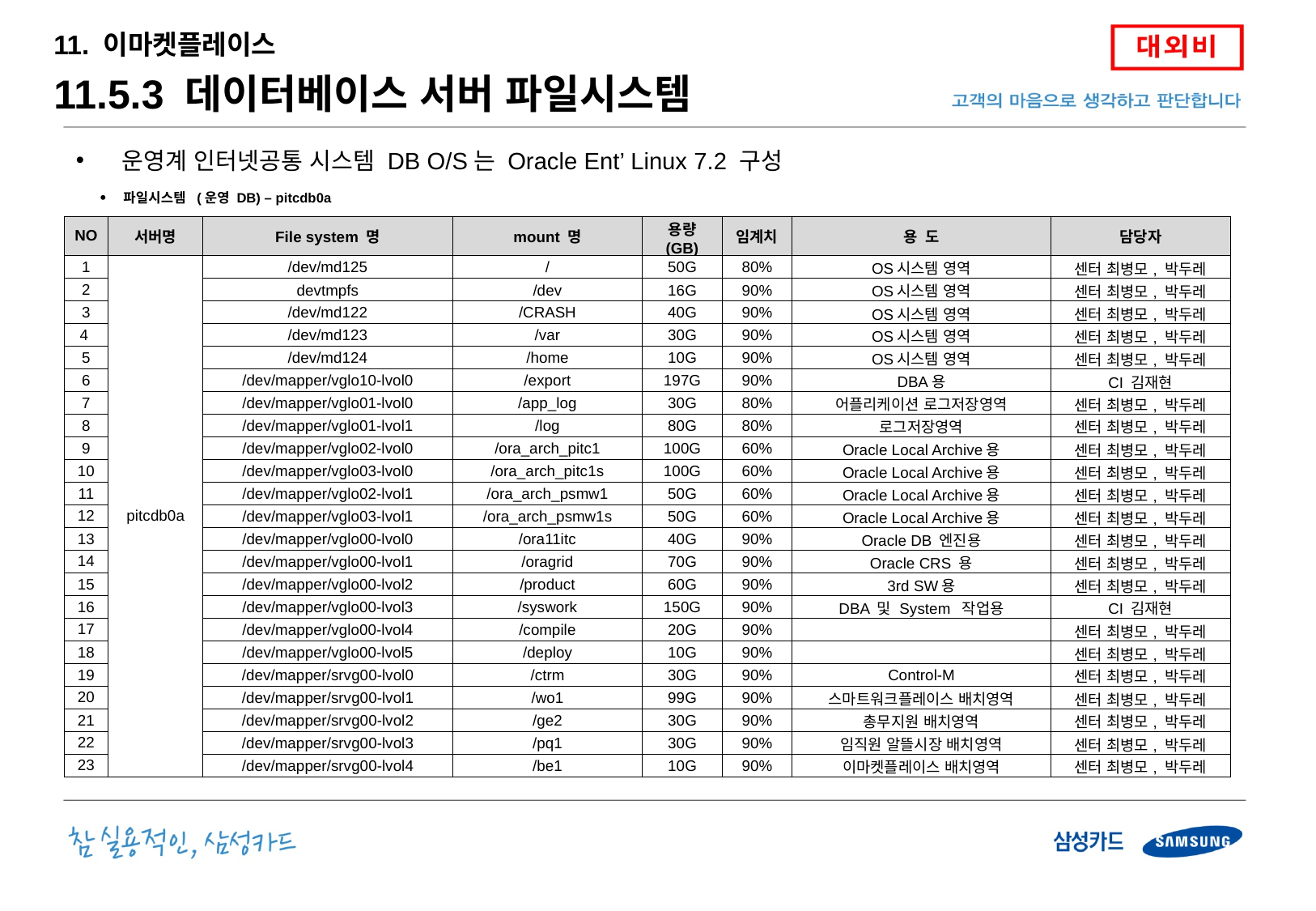

11. 이마켓플레이스
11.5.3 데이터베이스 서버 파일시스템
운영계 인터넷공통 시스템 DB O/S는 Oracle Ent’ Linux 7.2 구성
파일시스템  (운영 DB) – pitcdb0a
| NO | 서버명 | File system 명 | mount 명 | 용량 (GB) | 임계치 | 용 도 | 담당자 |
| --- | --- | --- | --- | --- | --- | --- | --- |
| 1 | pitcdb0a | /dev/md125 | / | 50G | 80% | OS시스템 영역 | 센터 최병모, 박두레 |
| 2 |  | devtmpfs | /dev | 16G | 90% | OS시스템 영역 | 센터 최병모, 박두레 |
| 3 |  | /dev/md122 | /CRASH | 40G | 90% | OS시스템 영역 | 센터 최병모, 박두레 |
| 4 |  | /dev/md123 | /var | 30G | 90% | OS시스템 영역 | 센터 최병모, 박두레 |
| 5 |  | /dev/md124 | /home | 10G | 90% | OS시스템 영역 | 센터 최병모, 박두레 |
| 6 |  | /dev/mapper/vglo10-lvol0 | /export | 197G | 90% | DBA용 | CI 김재현 |
| 7 |  | /dev/mapper/vglo01-lvol0 | /app\_log | 30G | 80% | 어플리케이션 로그저장영역 | 센터 최병모, 박두레 |
| 8 |  | /dev/mapper/vglo01-lvol1 | /log | 80G | 80% | 로그저장영역 | 센터 최병모, 박두레 |
| 9 |  | /dev/mapper/vglo02-lvol0 | /ora\_arch\_pitc1 | 100G | 60% | Oracle Local Archive용 | 센터 최병모, 박두레 |
| 10 |  | /dev/mapper/vglo03-lvol0 | /ora\_arch\_pitc1s | 100G | 60% | Oracle Local Archive용 | 센터 최병모, 박두레 |
| 11 |  | /dev/mapper/vglo02-lvol1 | /ora\_arch\_psmw1 | 50G | 60% | Oracle Local Archive용 | 센터 최병모, 박두레 |
| 12 |  | /dev/mapper/vglo03-lvol1 | /ora\_arch\_psmw1s | 50G | 60% | Oracle Local Archive용 | 센터 최병모, 박두레 |
| 13 |  | /dev/mapper/vglo00-lvol0 | /ora11itc | 40G | 90% | Oracle DB 엔진용 | 센터 최병모, 박두레 |
| 14 |  | /dev/mapper/vglo00-lvol1 | /oragrid | 70G | 90% | Oracle CRS 용 | 센터 최병모, 박두레 |
| 15 |  | /dev/mapper/vglo00-lvol2 | /product | 60G | 90% | 3rd SW용 | 센터 최병모, 박두레 |
| 16 |  | /dev/mapper/vglo00-lvol3 | /syswork | 150G | 90% | DBA 및 System 작업용 | CI 김재현 |
| 17 |  | /dev/mapper/vglo00-lvol4 | /compile | 20G | 90% |  | 센터 최병모, 박두레 |
| 18 |  | /dev/mapper/vglo00-lvol5 | /deploy | 10G | 90% |  | 센터 최병모, 박두레 |
| 19 |  | /dev/mapper/srvg00-lvol0 | /ctrm | 30G | 90% | Control-M | 센터 최병모, 박두레 |
| 20 |  | /dev/mapper/srvg00-lvol1 | /wo1 | 99G | 90% | 스마트워크플레이스 배치영역 | 센터 최병모, 박두레 |
| 21 |  | /dev/mapper/srvg00-lvol2 | /ge2 | 30G | 90% | 총무지원 배치영역 | 센터 최병모, 박두레 |
| 22 |  | /dev/mapper/srvg00-lvol3 | /pq1 | 30G | 90% | 임직원 알뜰시장 배치영역 | 센터 최병모, 박두레 |
| 23 |  | /dev/mapper/srvg00-lvol4 | /be1 | 10G | 90% | 이마켓플레이스 배치영역 | 센터 최병모, 박두레 |